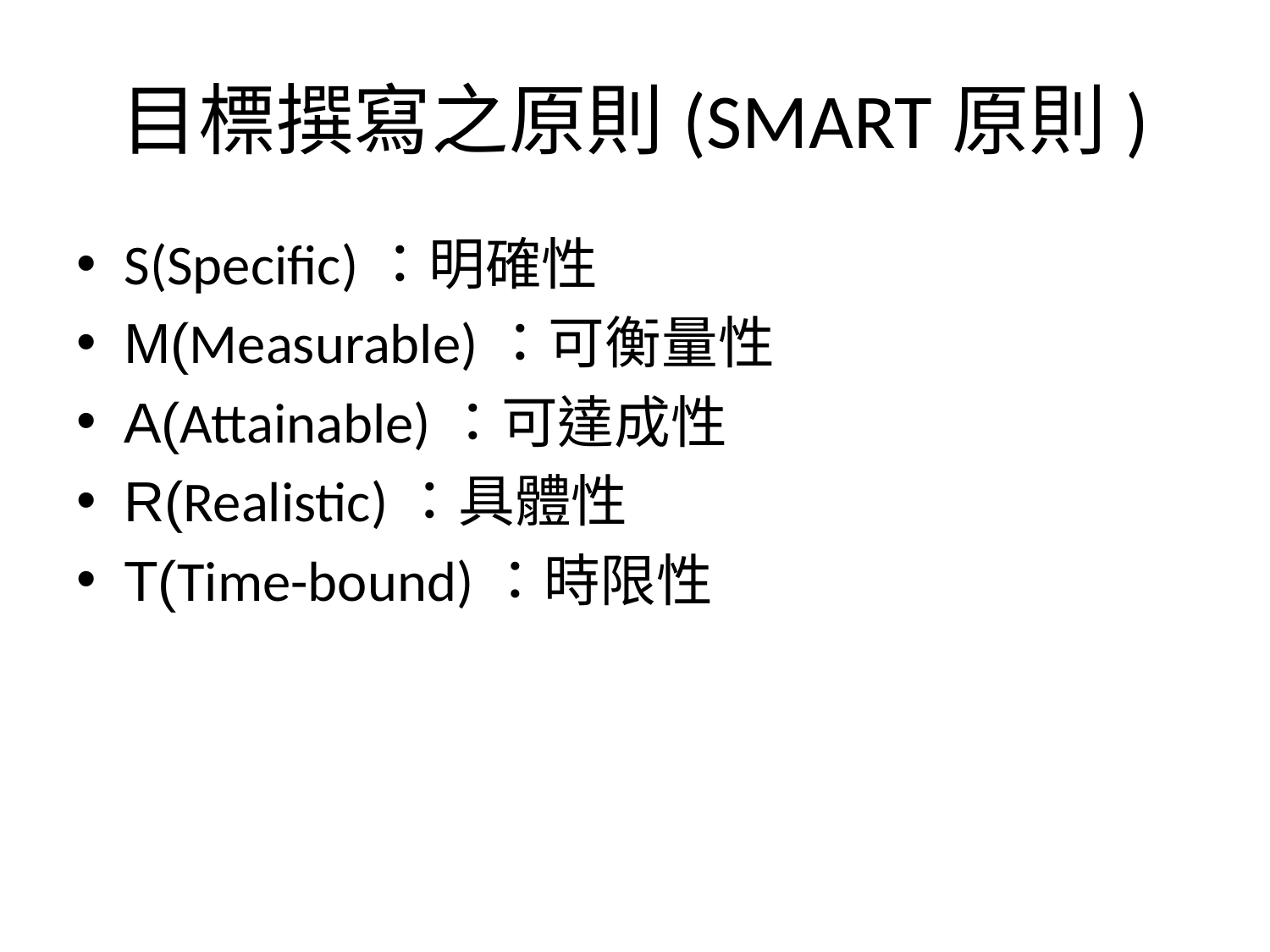

# 目標撰寫之原則(SMART原則)
S(Specific)：明確性
M(Measurable)：可衡量性
A(Attainable)：可達成性
R(Realistic)：具體性
T(Time-bound)：時限性